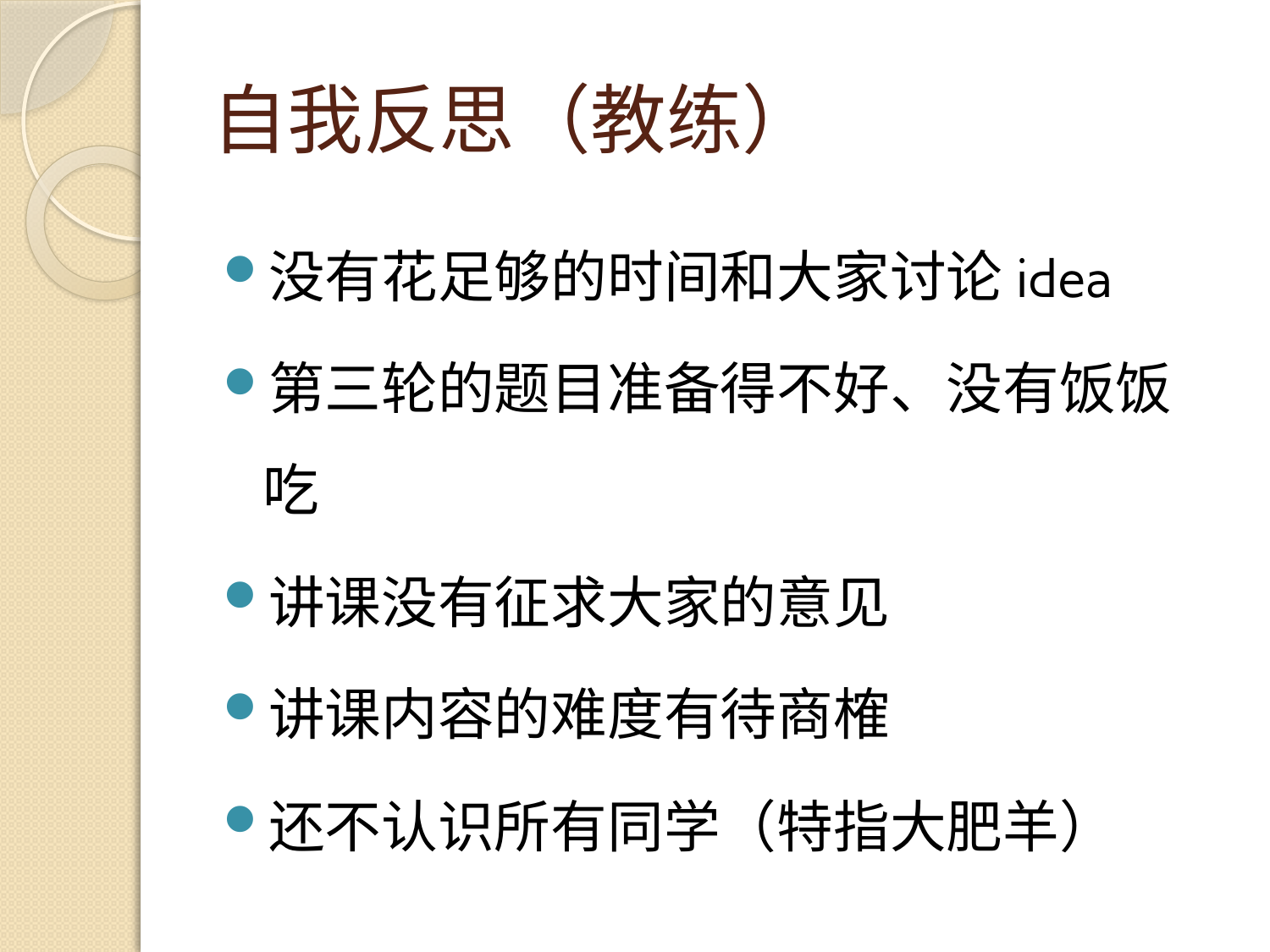

# 自我反思（教练）
没有花足够的时间和大家讨论idea
第三轮的题目准备得不好、没有饭饭吃
讲课没有征求大家的意见
讲课内容的难度有待商榷
还不认识所有同学（特指大肥羊）